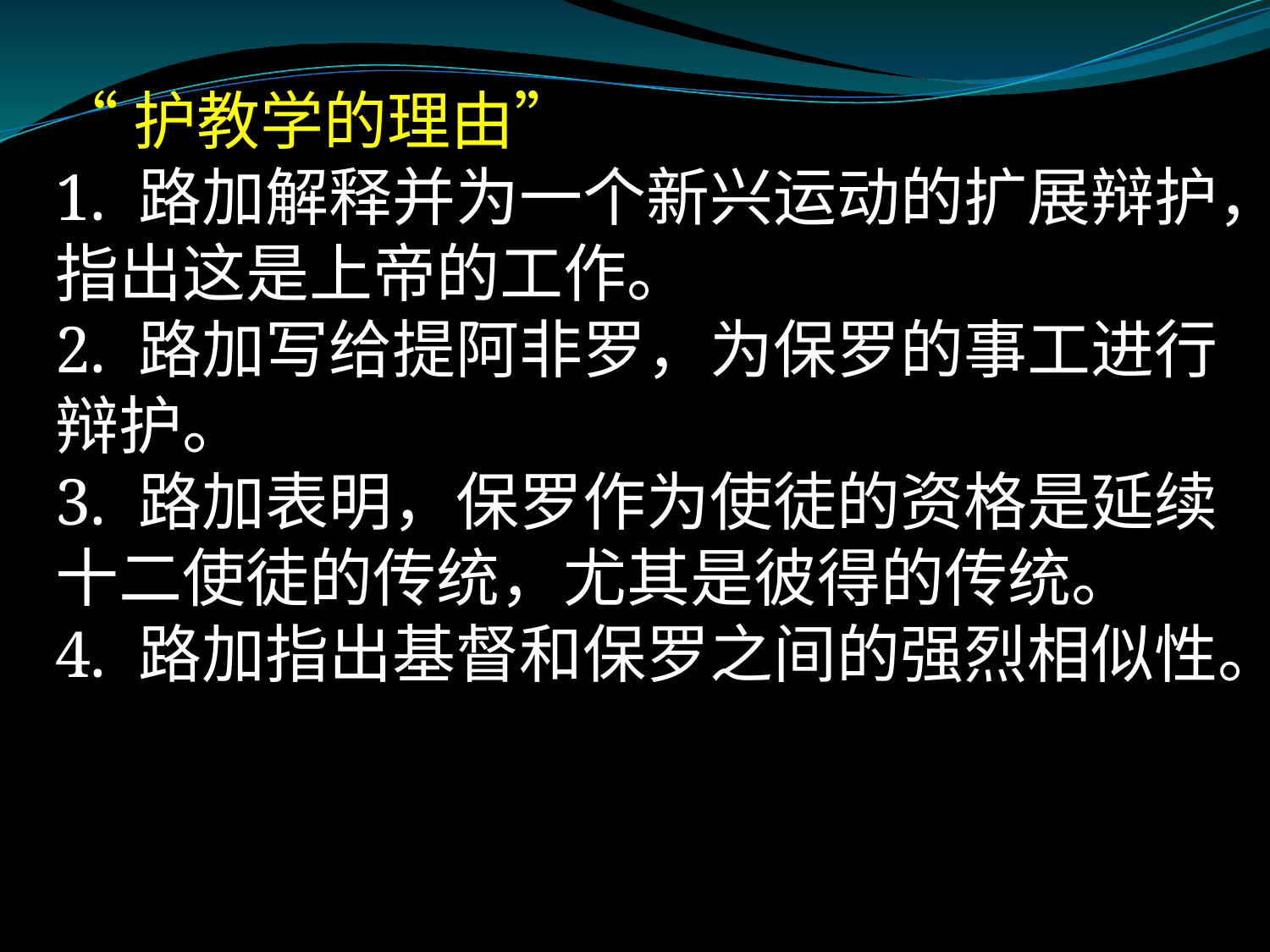

“护教学的理由”
1. 路加解释并为一个新兴运动的扩展辩护，指出这是上帝的工作。
2. 路加写给提阿非罗，为保罗的事工进行辩护。
3. 路加表明，保罗作为使徒的资格是延续十二使徒的传统，尤其是彼得的传统。
4. 路加指出基督和保罗之间的强烈相似性。